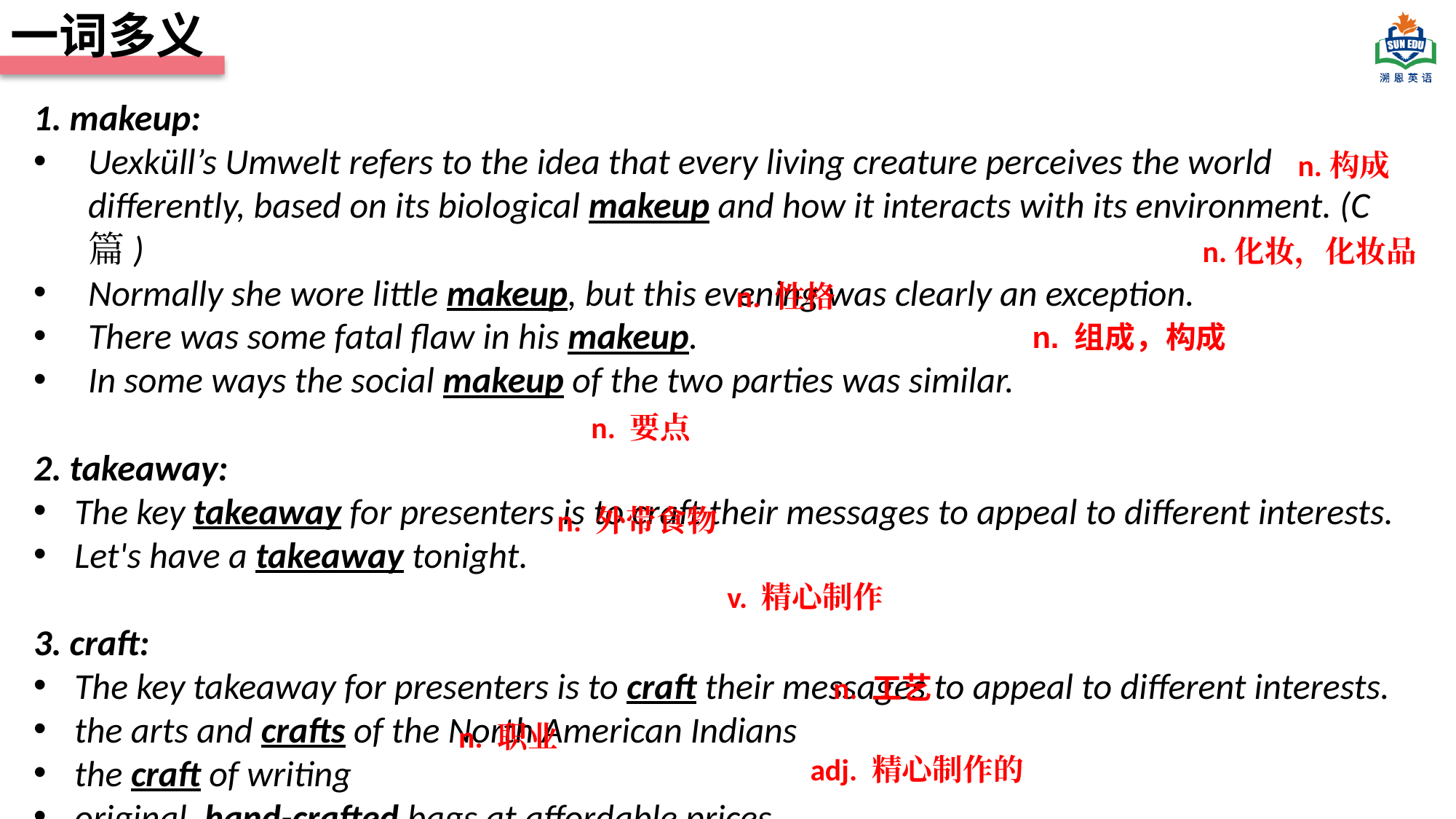

一词多义

1. makeup:
Uexküll’s Umwelt refers to the idea that every living creature perceives the world differently, based on its biological makeup and how it interacts with its environment. (C篇)
Normally she wore little makeup, but this evening was clearly an exception.
There was some fatal flaw in his makeup.
In some ways the social makeup of the two parties was similar.

2. takeaway:
The key takeaway for presenters is to craft their messages to appeal to different interests.
Let's have a takeaway tonight.

3. craft:
The key takeaway for presenters is to craft their messages to appeal to different interests.
the arts and crafts of the North American Indians
the craft of writing
original, hand-crafted bags at affordable prices

n.构成
n.化妆，化妆品
n. 性格
n. 组成，构成
n. 要点
n. 外带食物
v. 精心制作
n. 工艺
n. 职业
adj. 精心制作的